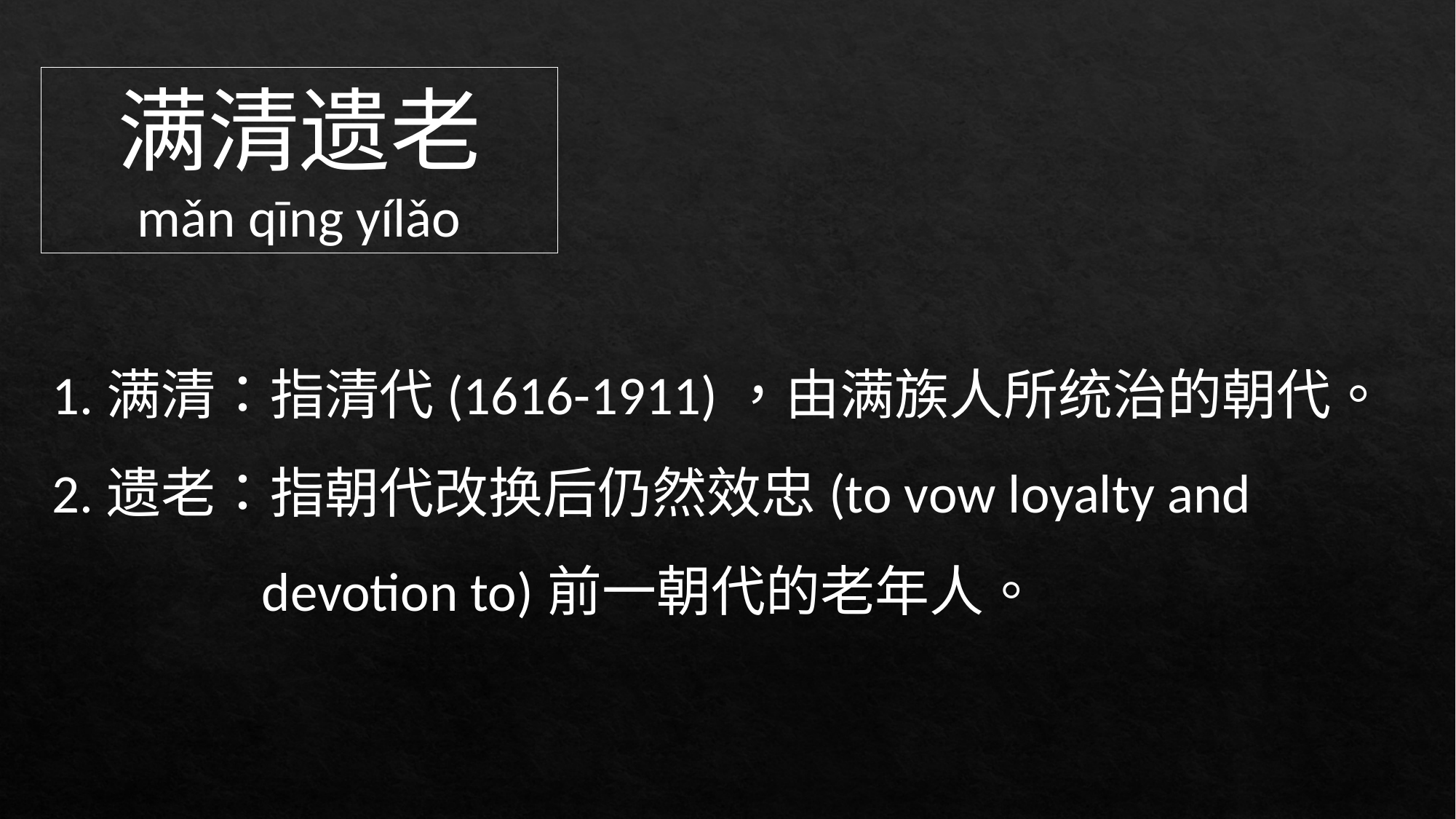

满清遗老
mǎn qīng yílǎo
1.满清：指清代(1616-1911)，由满族人所统治的朝代。
2.遗老：指朝代改换后仍然效忠(to vow loyalty and
                 devotion to)前一朝代的老年人。